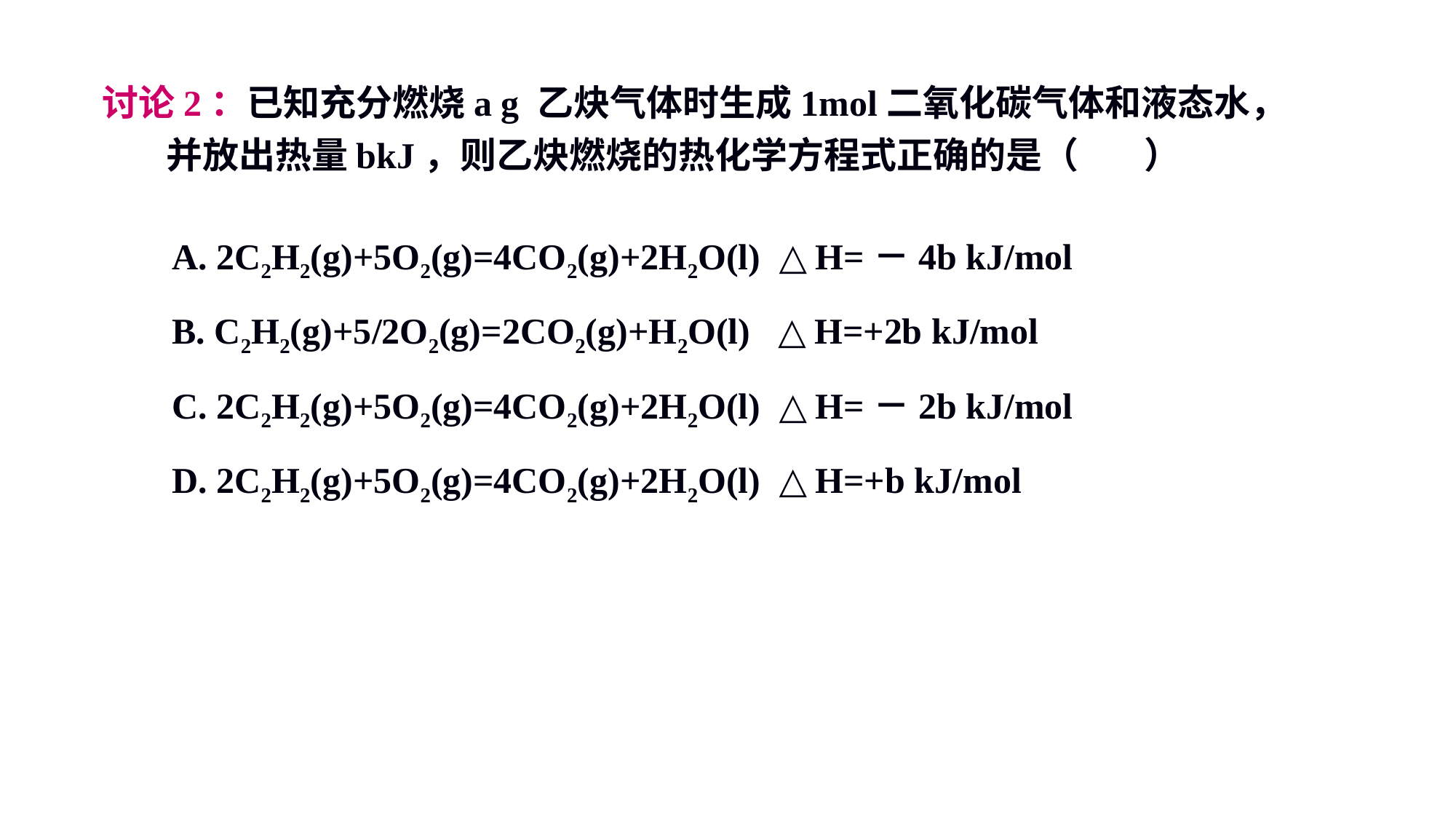

讨论2：已知充分燃烧a g 乙炔气体时生成1mol二氧化碳气体和液态水，并放出热量bkJ，则乙炔燃烧的热化学方程式正确的是（        ）
  A. 2C2H2(g)+5O2(g)=4CO2(g)+2H2O(l)  △H=－4b kJ/mol
  B. C2H2(g)+5/2O2(g)=2CO2(g)+H2O(l)   △H=+2b kJ/mol
  C. 2C2H2(g)+5O2(g)=4CO2(g)+2H2O(l)  △H=－2b kJ/mol
  D. 2C2H2(g)+5O2(g)=4CO2(g)+2H2O(l)  △H=+b kJ/mol